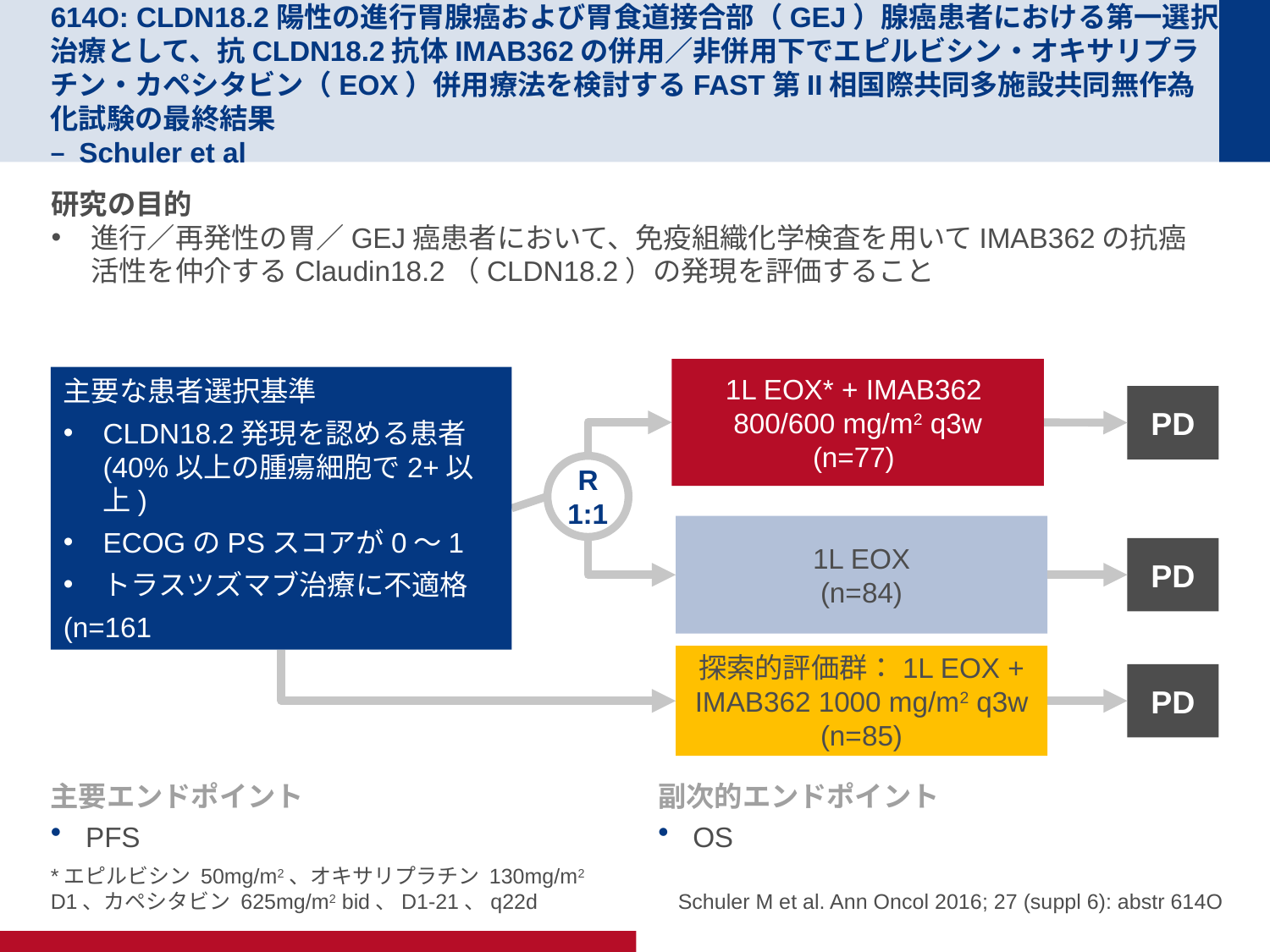

# 614O: CLDN18.2陽性の進行胃腺癌および胃食道接合部（GEJ）腺癌患者における第一選択治療として、抗CLDN18.2抗体IMAB362の併用／非併用下でエピルビシン・オキサリプラチン・カペシタビン（EOX）併用療法を検討するFAST第II相国際共同多施設共同無作為化試験の最終結果 – Schuler et al
研究の目的
進行／再発性の胃／GEJ癌患者において、免疫組織化学検査を用いてIMAB362の抗癌活性を仲介するClaudin18.2（CLDN18.2）の発現を評価すること
1L EOX* + IMAB362
800/600 mg/m2 q3w
(n=77)
主要な患者選択基準
CLDN18.2発現を認める患者 (40%以上の腫瘍細胞で2+以上)
ECOGのPSスコアが0～1
トラスツズマブ治療に不適格
(n=161
PD
R
1:1
1L EOX
(n=84)
PD
探索的評価群：1L EOX + IMAB362 1000 mg/m2 q3w (n=85)
PD
主要エンドポイント
PFS
副次的エンドポイント
OS
Schuler M et al. Ann Oncol 2016; 27 (suppl 6): abstr 614O
*エピルビシン 50mg/m2、オキサリプラチン 130mg/m2 D1、カペシタビン 625mg/m2 bid、D1-21、q22d